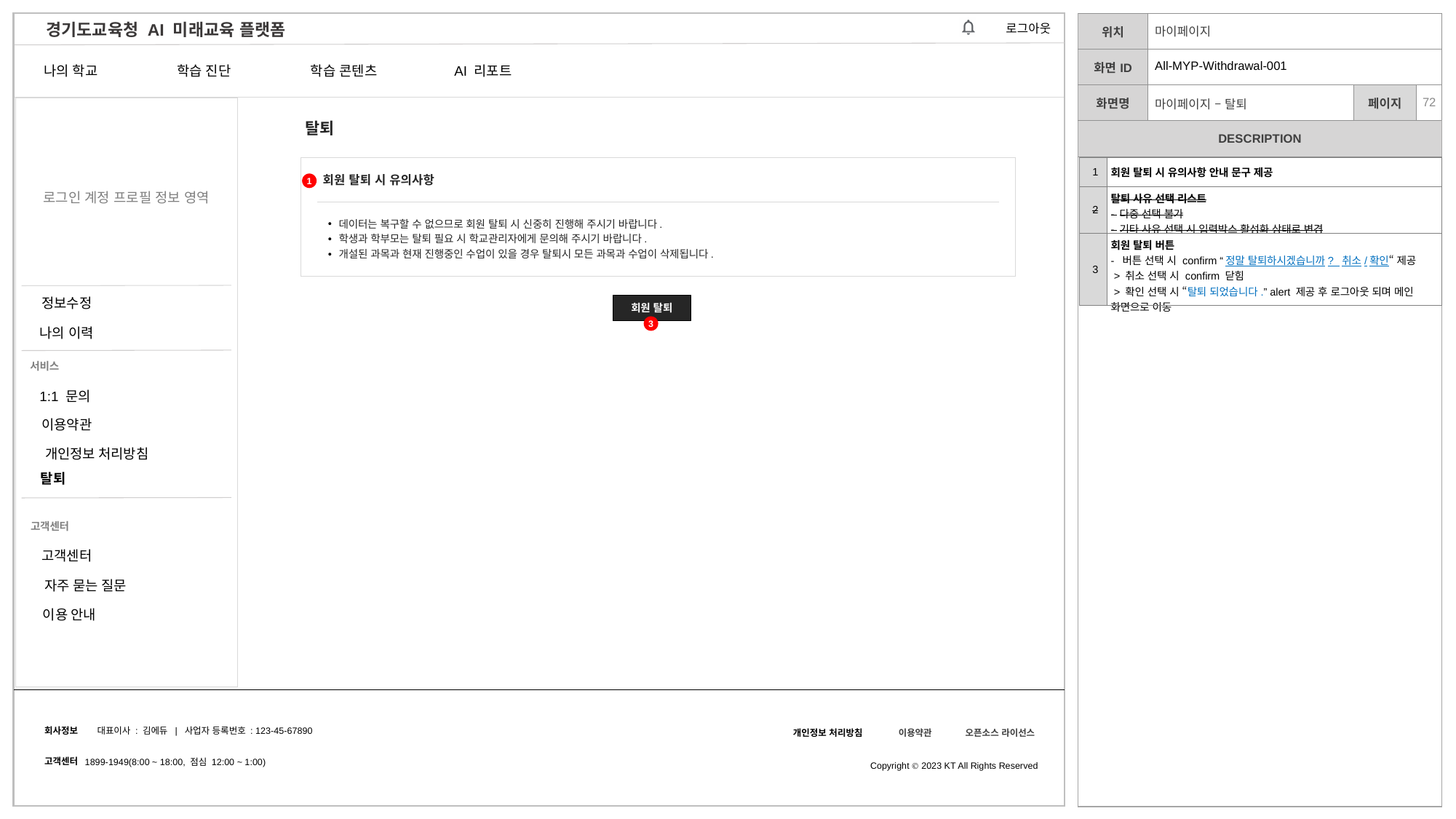

|  | 마이페이지 |  |  |
| --- | --- | --- | --- |
|  | All-MYP-Withdrawal-001 |  |  |
|  | 마이페이지 – 탈퇴 |  |  |

탈퇴

| 1 | 회원 탈퇴 시 유의사항 안내 문구 제공 |
| --- | --- |
| 2 | 탈퇴 사유 선택 리스트 - 다중 선택 불가 - 기타 사유 선택 시 입력박스 활성화 상태로 변경 |
| 3 | 회원 탈퇴 버튼 - 버튼 선택 시 confirm “정말 탈퇴하시겠습니까? 취소/확인“ 제공 > 취소 선택 시 confirm 닫힘 > 확인 선택 시 “탈퇴 되었습니다.” alert 제공 후 로그아웃 되며 메인 화면으로 이동 |
회원 탈퇴 시 유의사항
1
로그인 계정 프로필 정보 영역
데이터는 복구할 수 없으므로 회원 탈퇴 시 신중히 진행해 주시기 바랍니다.
학생과 학부모는 탈퇴 필요 시 학교관리자에게 문의해 주시기 바랍니다.
개설된 과목과 현재 진행중인 수업이 있을 경우 탈퇴시 모든 과목과 수업이 삭제됩니다.
정보수정
나의 이력
서비스
1:1 문의
이용약관

개인정보 처리방침
탈퇴
고객센터
고객센터
자주 묻는 질문
이용 안내
회원 탈퇴
3
회사정보
대표이사 : 김에듀  |  사업자 등록번호 : 123-45-67890
개인정보 처리방침
이용약관
오픈소스 라이선스
고객센터
1899-1949(8:00 ~ 18:00, 점심 12:00 ~ 1:00)
Copyright Ⓒ 2023 KT All Rights Reserved